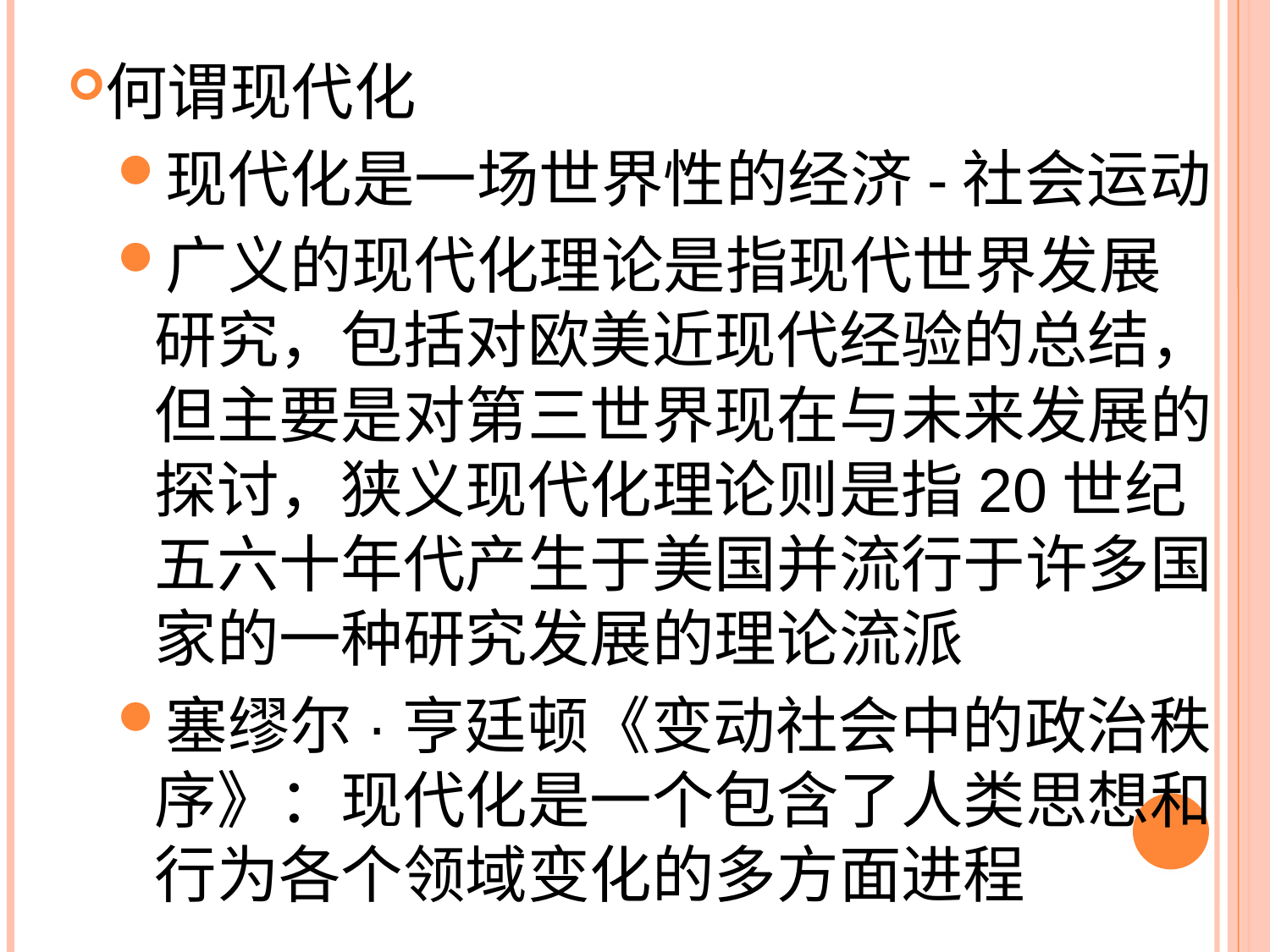

何谓现代化
现代化是一场世界性的经济-社会运动
广义的现代化理论是指现代世界发展研究，包括对欧美近现代经验的总结，但主要是对第三世界现在与未来发展的探讨，狭义现代化理论则是指20世纪五六十年代产生于美国并流行于许多国家的一种研究发展的理论流派
塞缪尔·亨廷顿《变动社会中的政治秩序》：现代化是一个包含了人类思想和行为各个领域变化的多方面进程